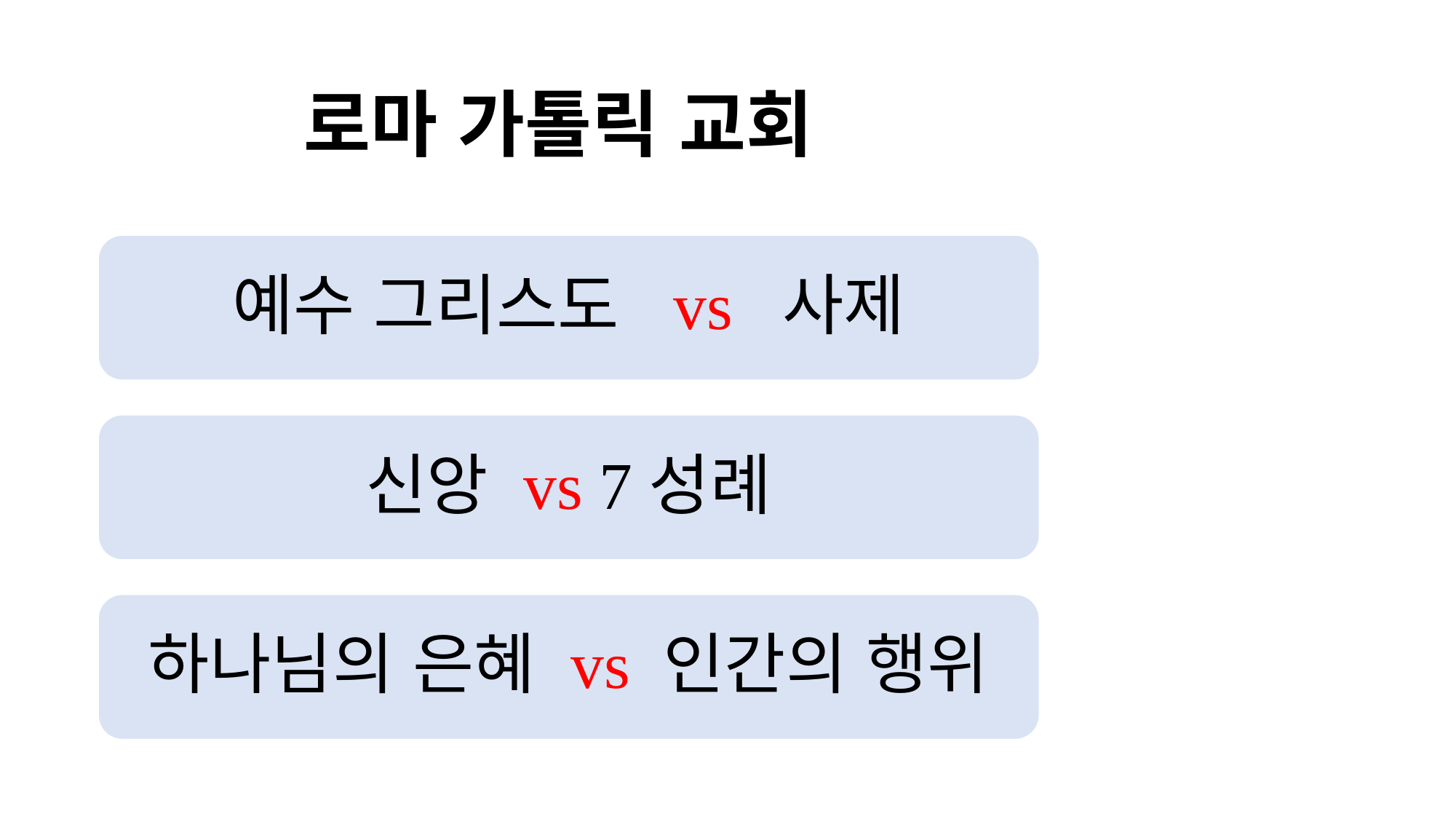

# 로마 가톨릭 교회

예수 그리스도  vs  사제

신앙 vs 7성례

하나님의 은혜 vs 인간의 행위